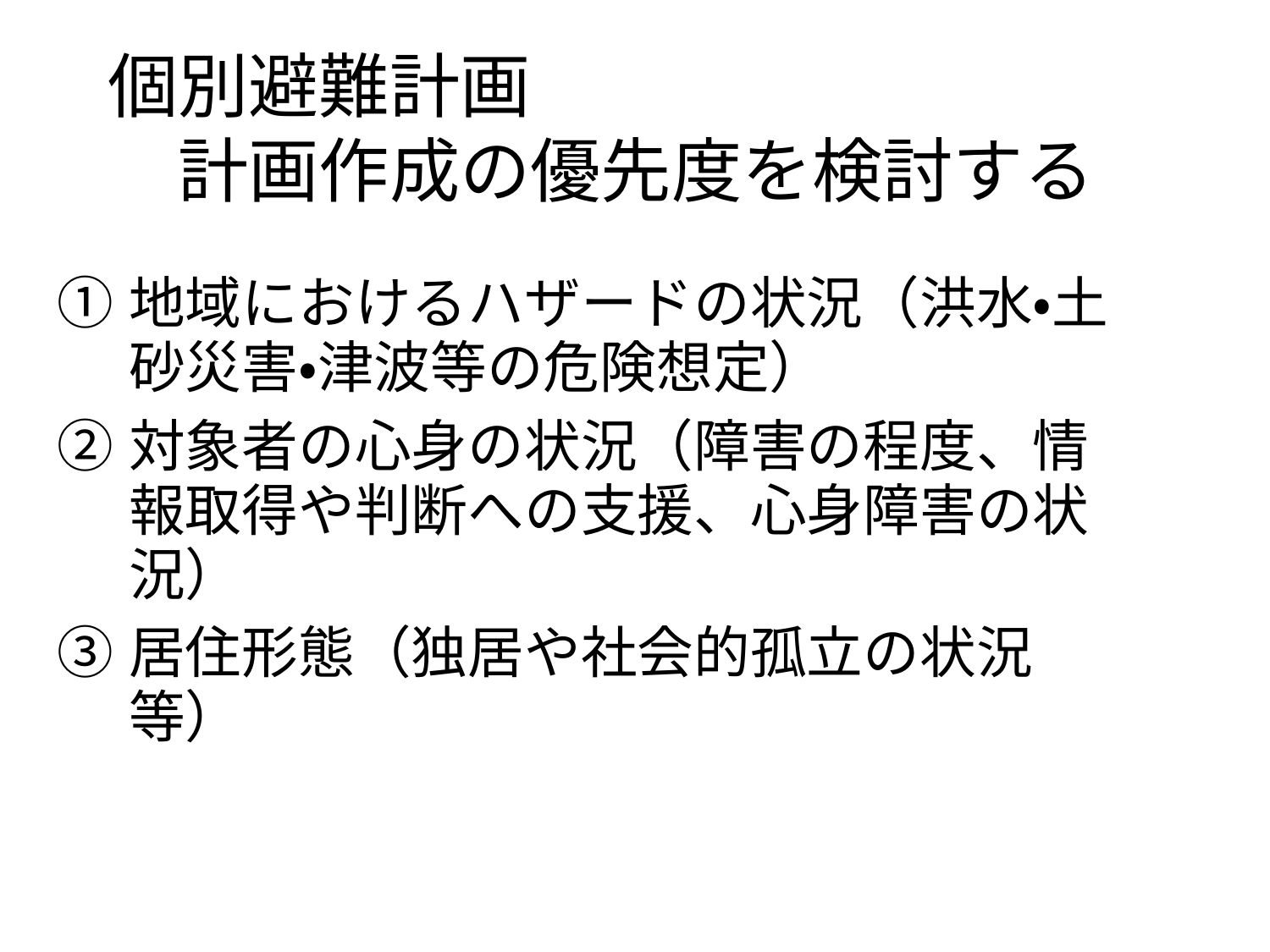

# 個別避難計画 　計画作成の優先度を検討する
地域におけるハザードの状況（洪水・土砂災害・津波等の危険想定）
対象者の心身の状況（障害の程度、情報取得や判断への支援、心身障害の状況）
居住形態（独居や社会的孤立の状況等）